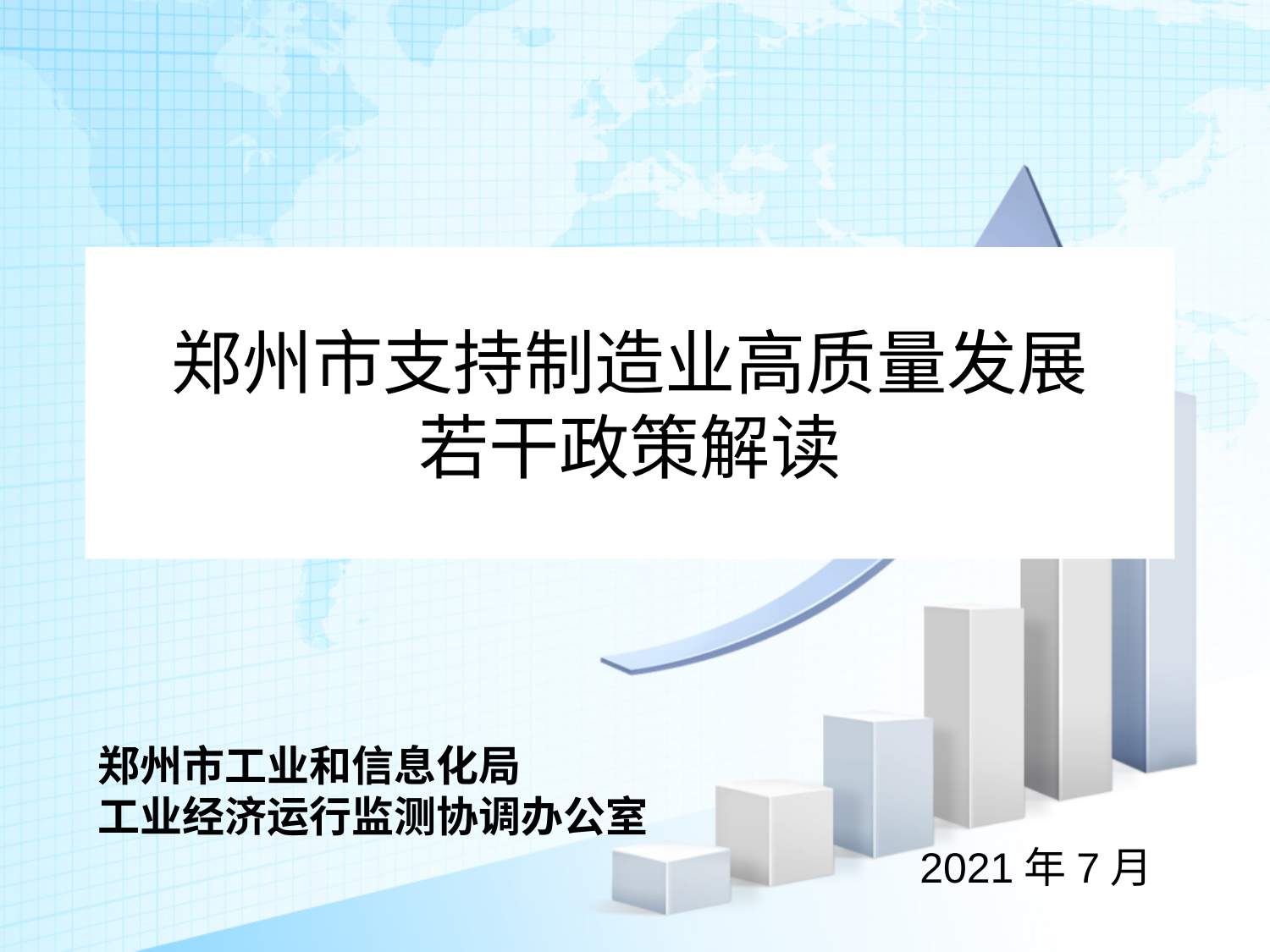

# 郑州市支持制造业高质量发展 若干政策解读
郑州市工业和信息化局
工业经济运行监测协调办公室
                                                                  2021年7月